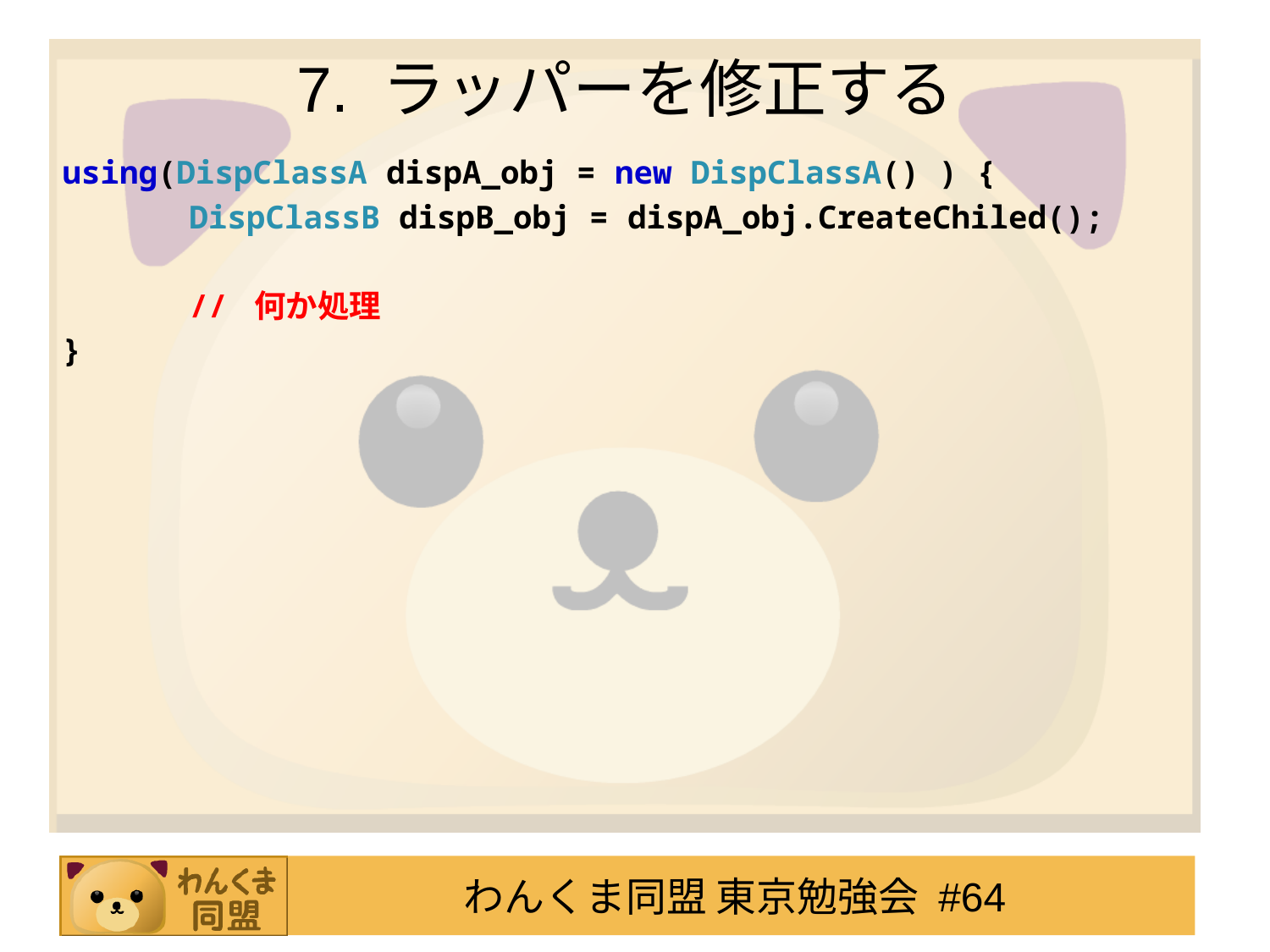

# 7. ラッパーを修正する
using(DispClassA dispA_obj = new DispClassA() ) {
	DispClassB dispB_obj = dispA_obj.CreateChiled();

	// 何か処理
}